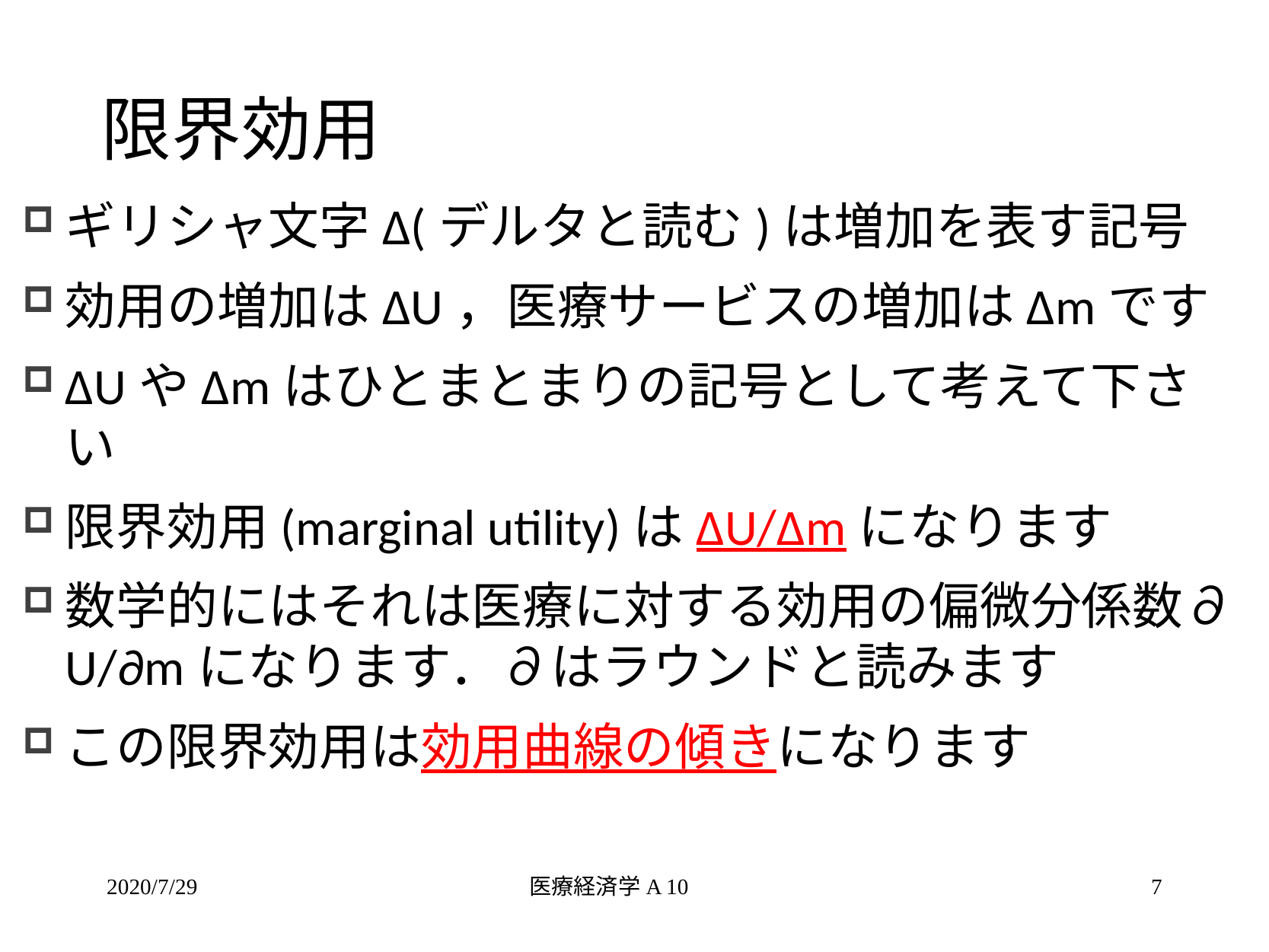

# 限界効用
ギリシャ文字Δ(デルタと読む)は増加を表す記号
効用の増加はΔU，医療サービスの増加はΔmです
ΔUやΔmはひとまとまりの記号として考えて下さい
限界効用(marginal utility)はΔU/Δmになります
数学的にはそれは医療に対する効用の偏微分係数∂U/∂mになります．∂はラウンドと読みます
この限界効用は効用曲線の傾きになります

2020/7/29
医療経済学A 10
7